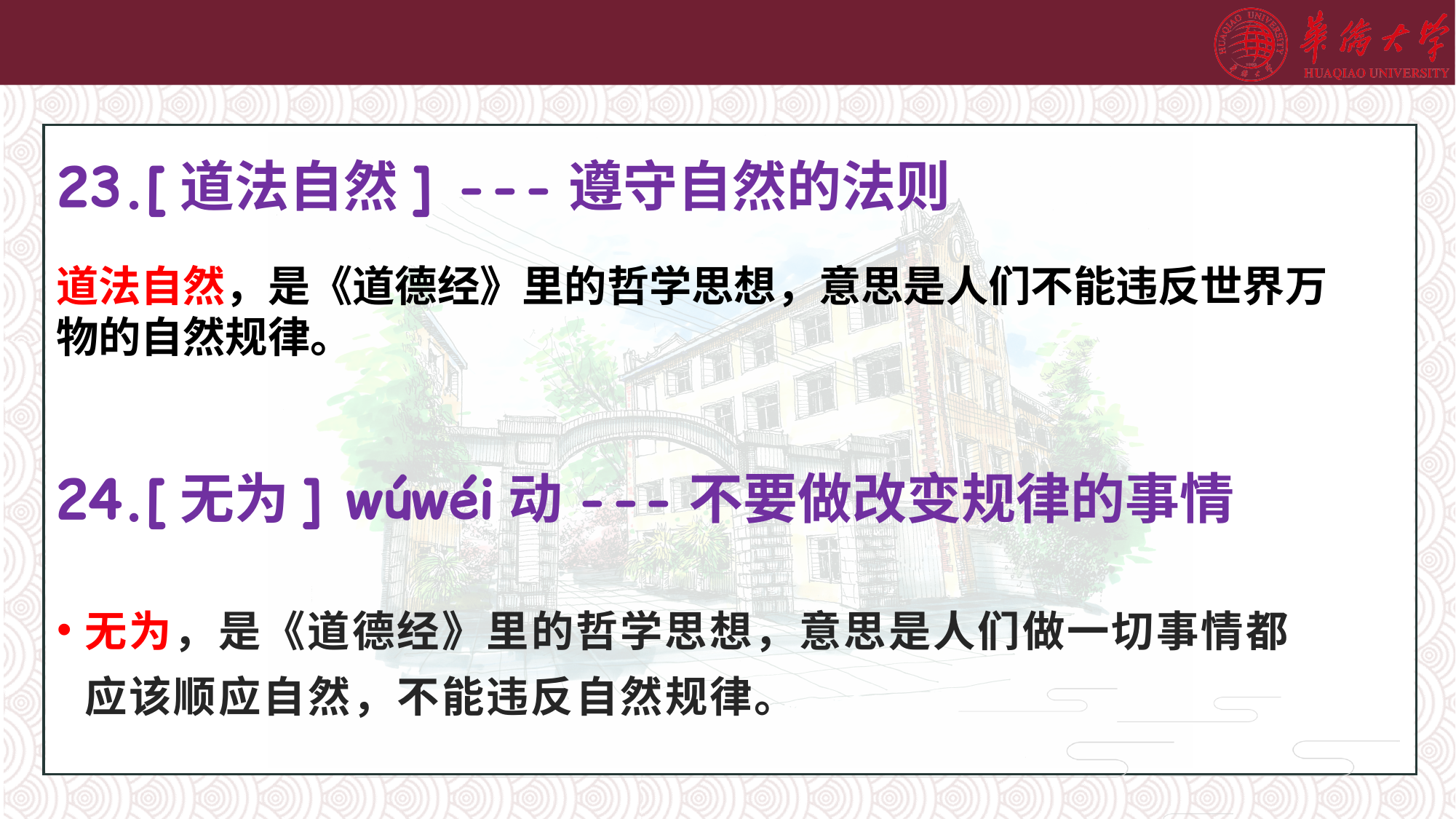

# 23.[道法自然] ---遵守自然的法则
道法自然，是《道德经》里的哲学思想，意思是人们不能违反世界万物的自然规律。
24.[无为] wúwéi动---不要做改变规律的事情
无为，是《道德经》里的哲学思想，意思是人们做一切事情都应该顺应自然，不能违反自然规律。